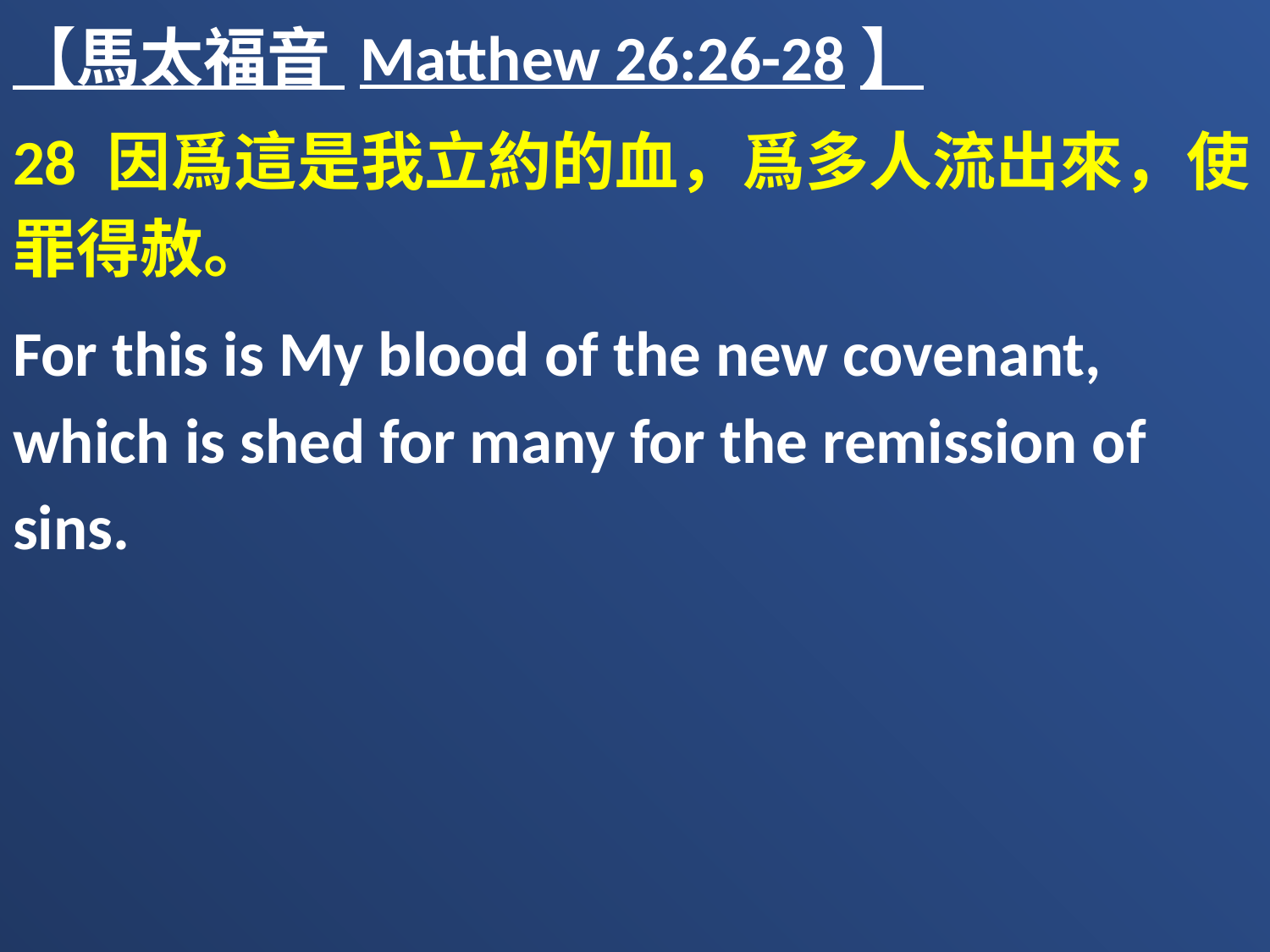

【馬太福音 Matthew 26:26-28】
28 因爲這是我立約的血，爲多人流出來，使罪得赦。
For this is My blood of the new covenant, which is shed for many for the remission of sins.